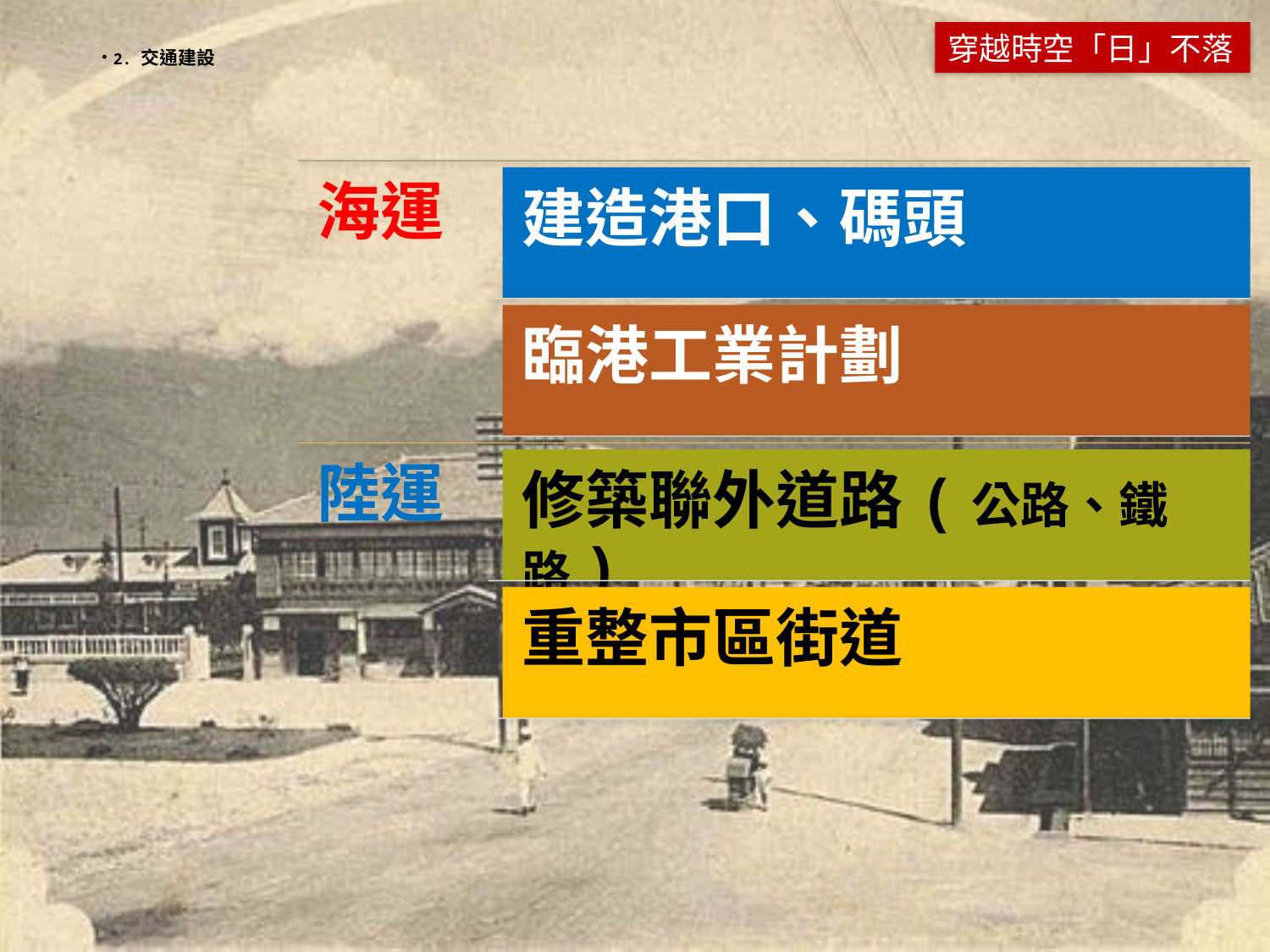

穿越時空「日」不落
2. 交通建設

海運
建造港口、碼頭
臨港工業計劃
陸運
修築聯外道路(公路、鐵路)
重整市區街道